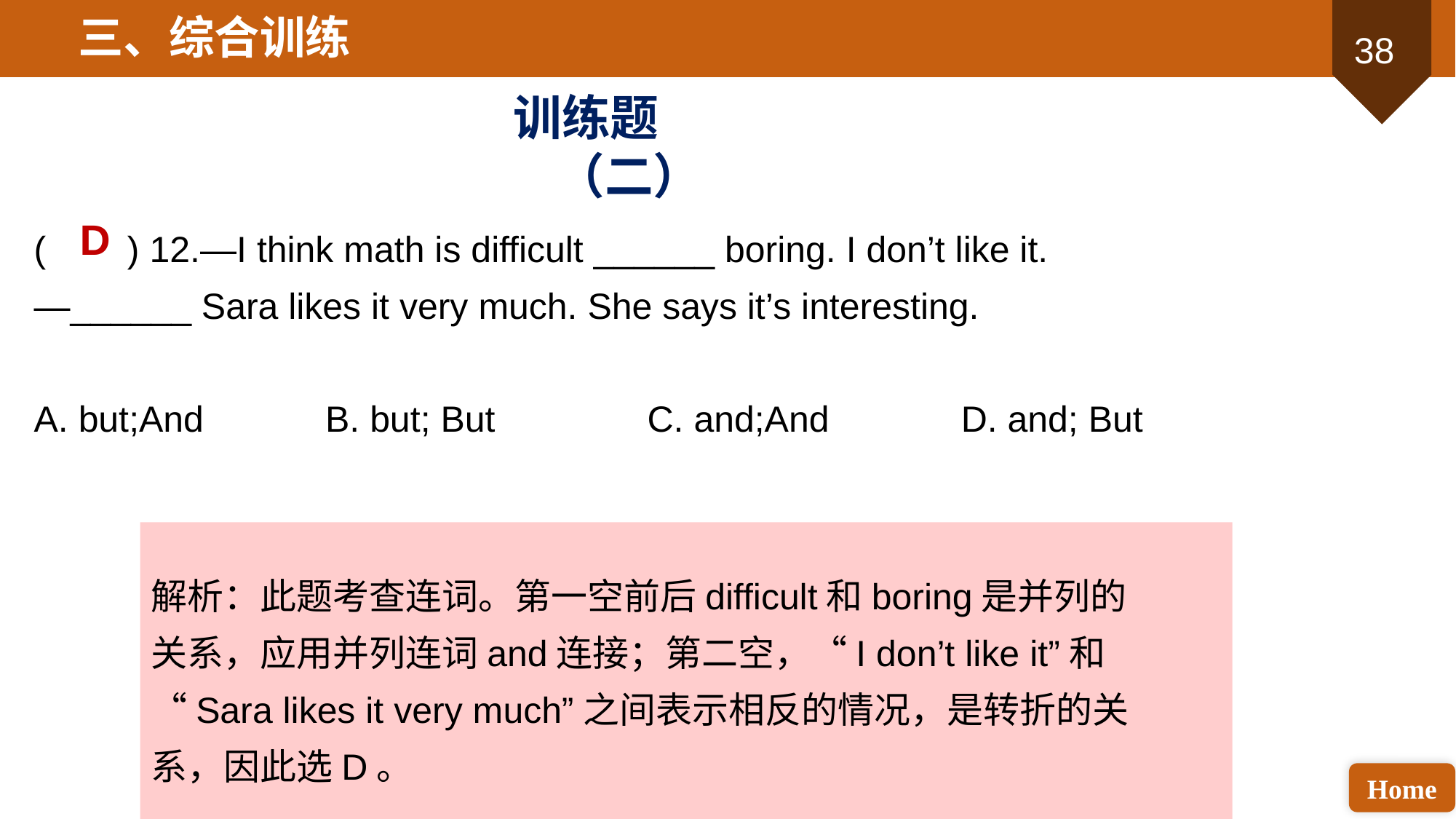

三、综合训练
训练题（二）
D
(        ) 12.—I think math is difficult ______ boring. I don’t like it.
—______ Sara likes it very much. She says it’s interesting.

A. but;And            B. but; But               C. and;And             D. and; But

解析：此题考查连词。第一空前后difficult和boring是并列的关系，应用并列连词and连接；第二空，“I don’t like it”和“Sara likes it very much”之间表示相反的情况，是转折的关系，因此选D。